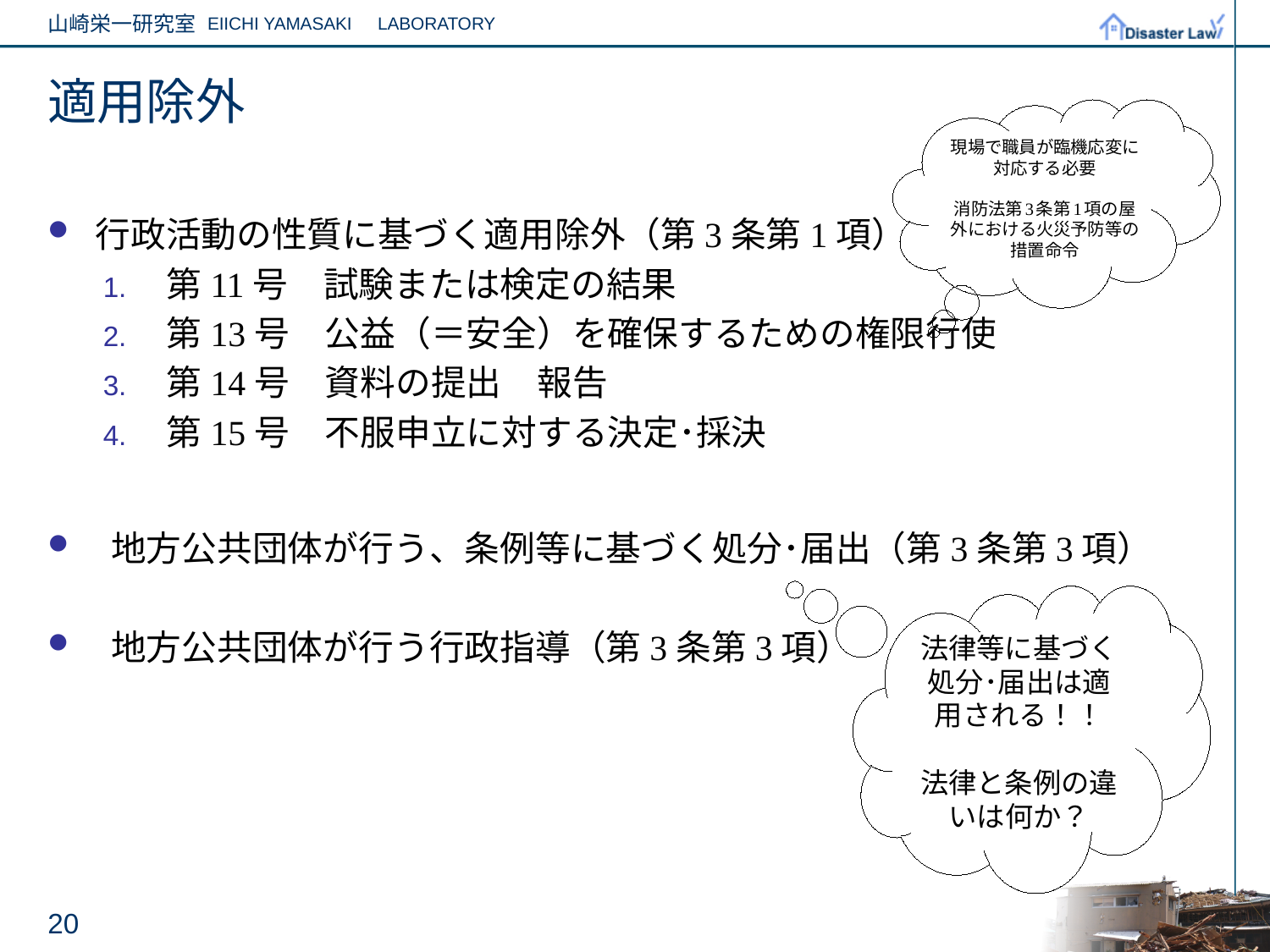

# 適用除外
現場で職員が臨機応変に対応する必要

消防法第3条第1項の屋外における火災予防等の措置命令
行政活動の性質に基づく適用除外（第3条第1項）
第11号　試験または検定の結果
第13号　公益（＝安全）を確保するための権限行使
第14号　資料の提出　報告
第15号　不服申立に対する決定･採決

地方公共団体が行う、条例等に基づく処分･届出（第3条第3項）

地方公共団体が行う行政指導（第3条第3項）
法律等に基づく処分･届出は適用される！！

法律と条例の違いは何か？
20